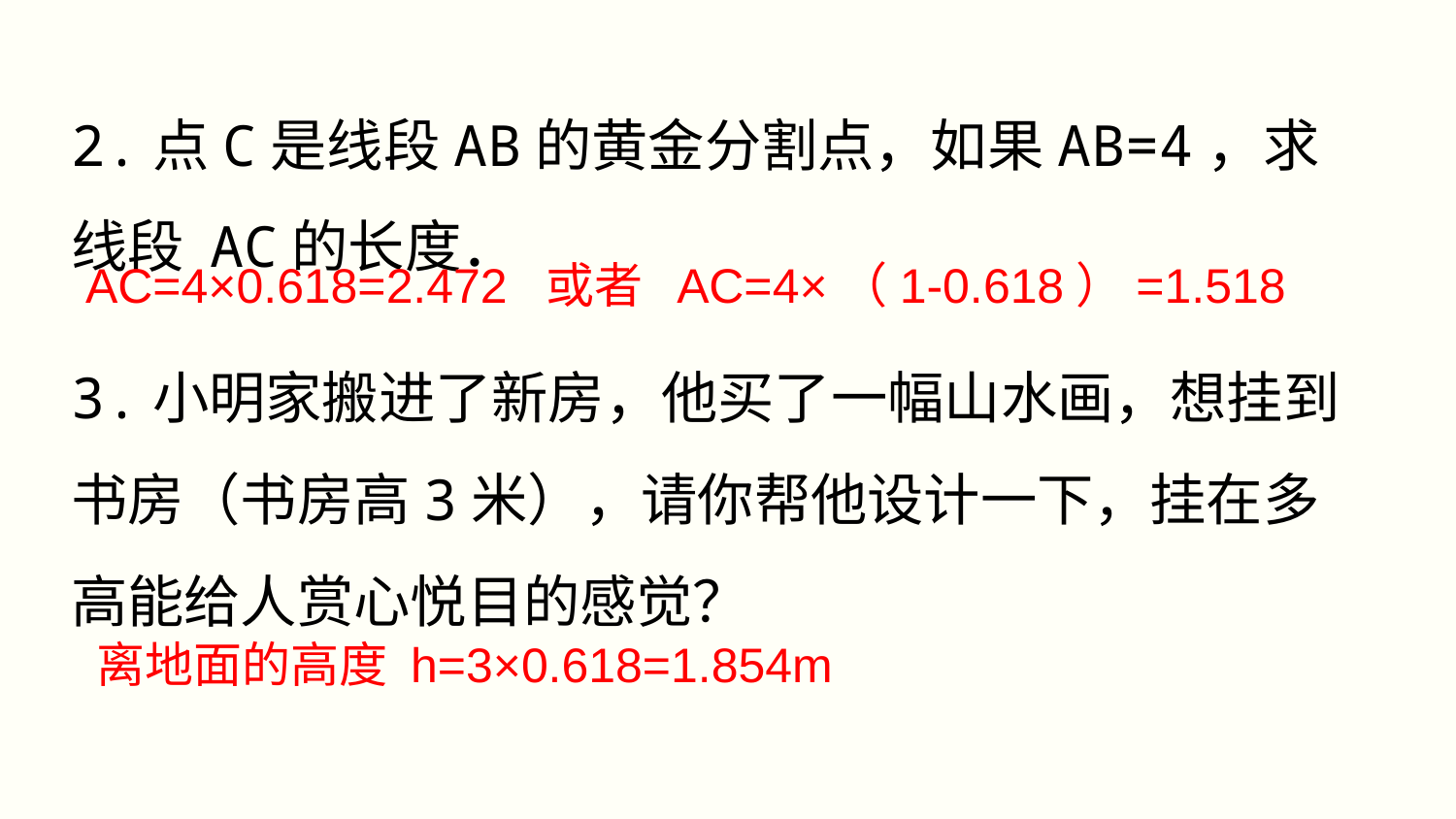

2.点C是线段AB的黄金分割点，如果AB=4，求线段 AC的长度．
AC=4×0.618=2.472  或者  AC=4×（1-0.618）=1.518
3.小明家搬进了新房，他买了一幅山水画，想挂到书房（书房高3米），请你帮他设计一下，挂在多高能给人赏心悦目的感觉？
离地面的高度 h=3×0.618=1.854m